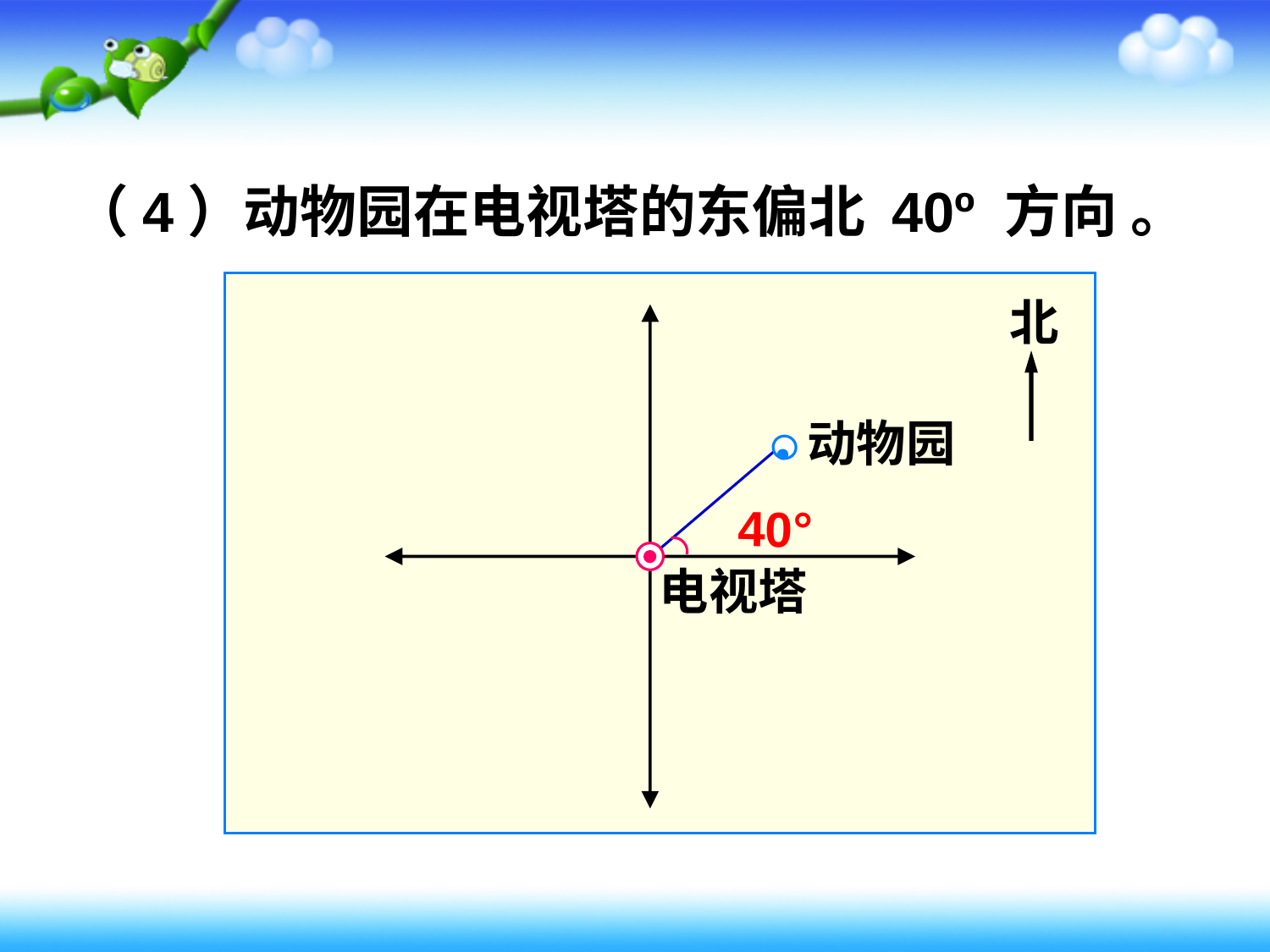

（4）动物园在电视塔的东偏北 40º 方向 。

北

动物园

40°

电视塔